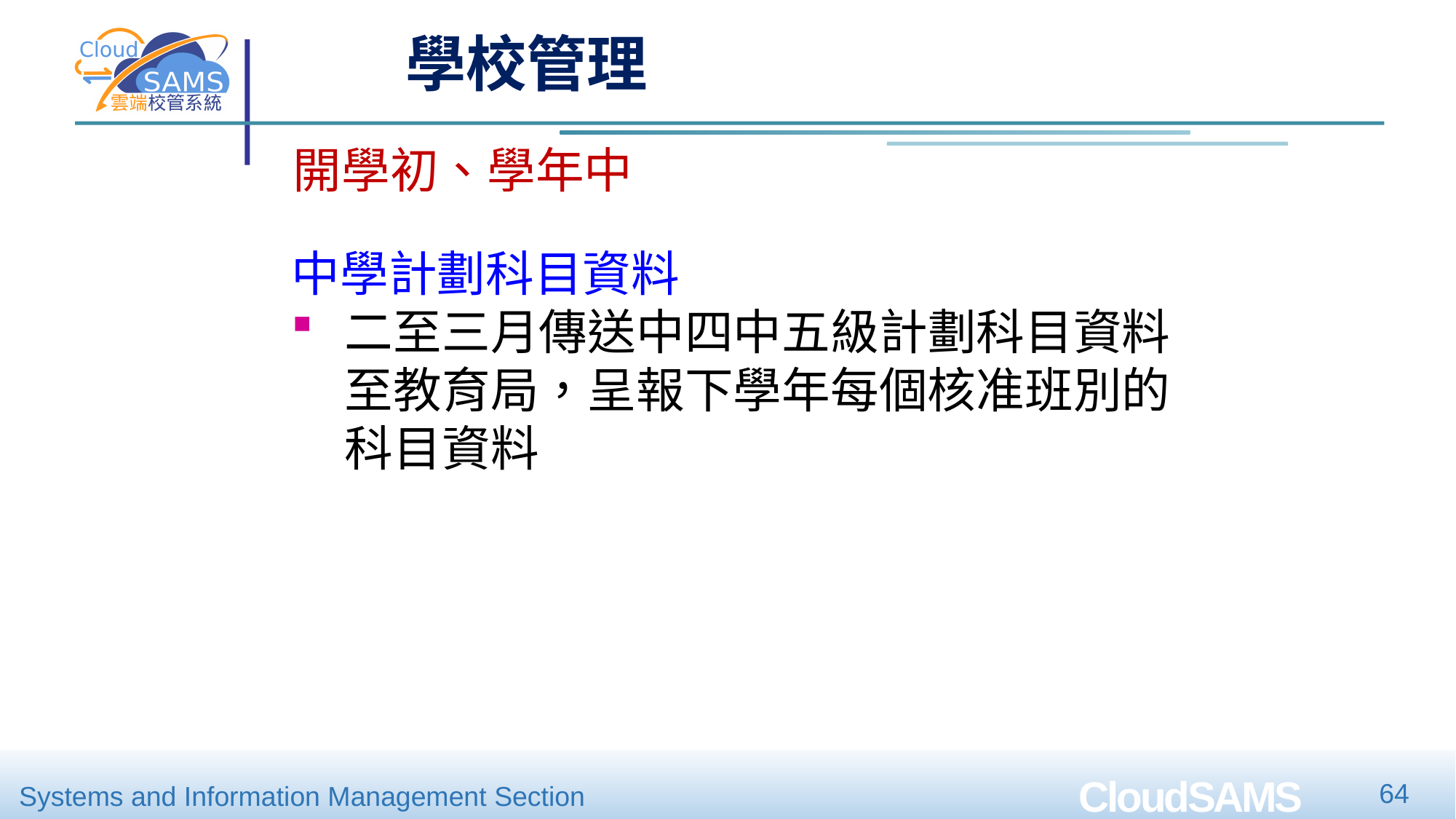

學校管理
開學初、學年中
中學計劃科目資料
二至三月傳送中四中五級計劃科目資料至教育局，呈報下學年每個核准班別的科目資料
64